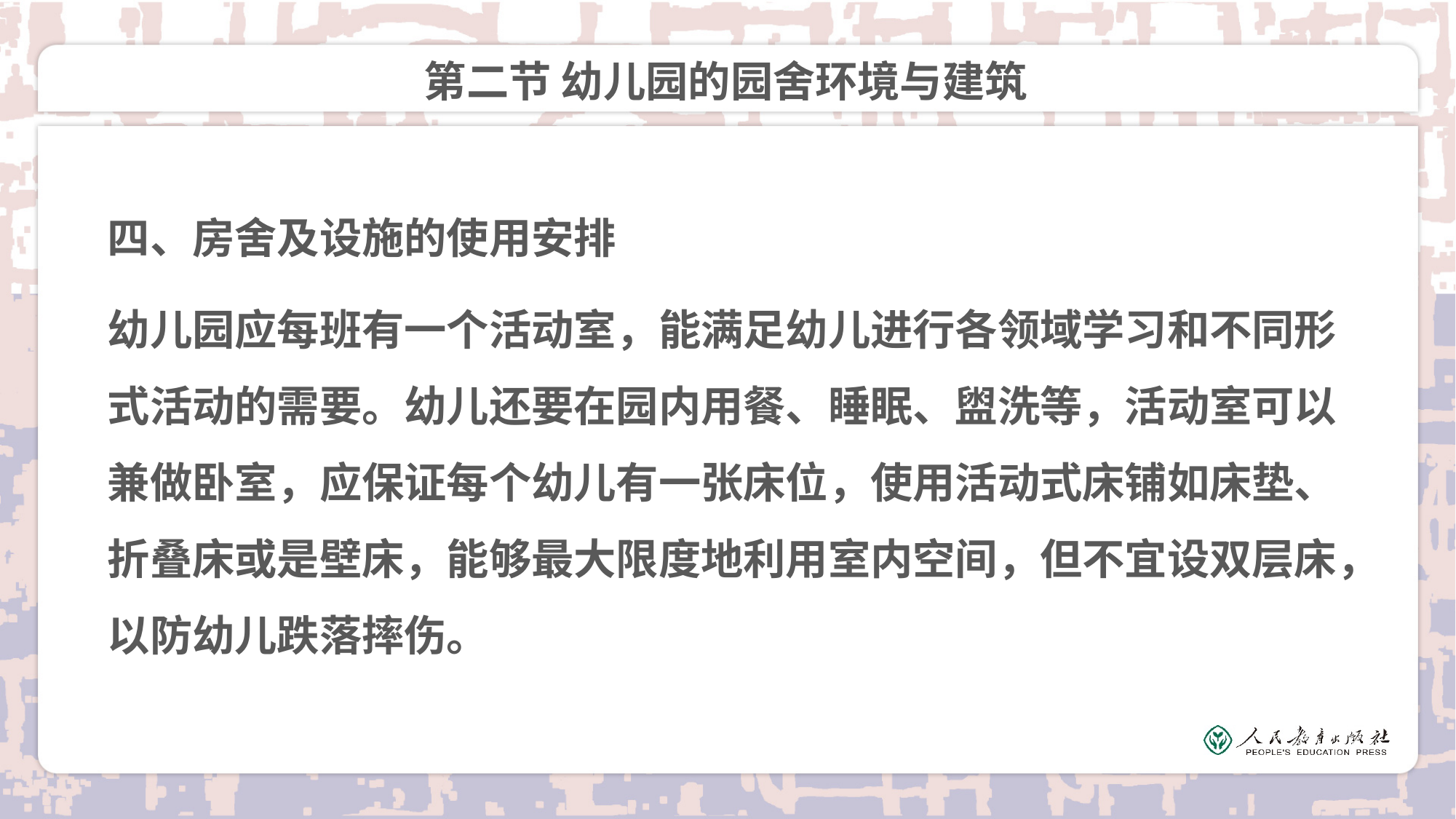

# 第二节 幼儿园的园舍环境与建筑
四、房舍及设施的使用安排
幼儿园应每班有一个活动室，能满足幼儿进行各领域学习和不同形式活动的需要。幼儿还要在园内用餐、睡眠、盥洗等，活动室可以兼做卧室，应保证每个幼儿有一张床位，使用活动式床铺如床垫、折叠床或是壁床，能够最大限度地利用室内空间，但不宜设双层床，以防幼儿跌落摔伤。